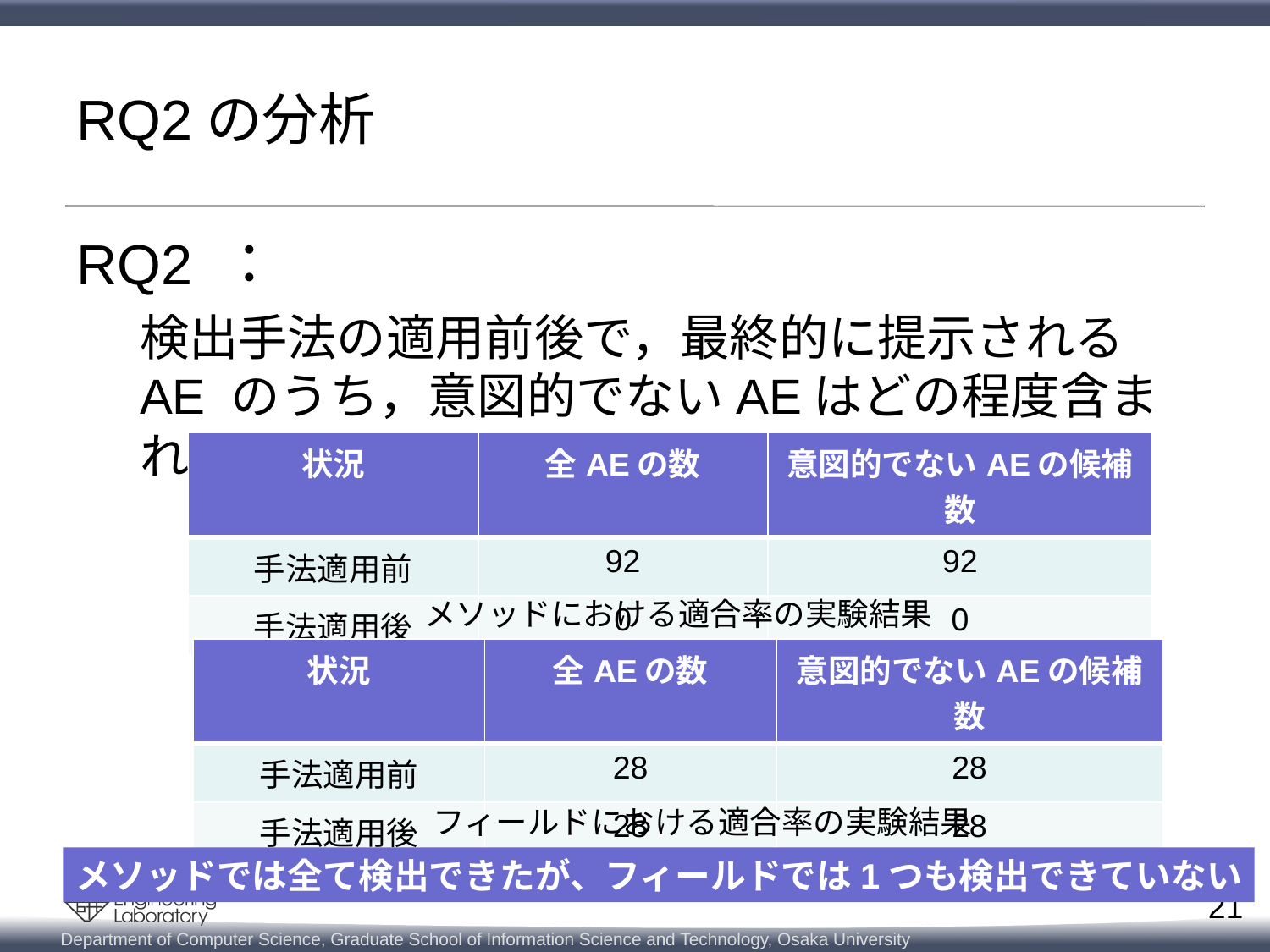

# RQ2の分析
RQ2 ：
検出手法の適用前後で，最終的に提示されるAE のうち，意図的でないAEはどの程度含まれるか

| 状況 | 全AEの数 | 意図的でないAEの候補数 |
| --- | --- | --- |
| 手法適用前 | 92 | 92 |
| 手法適用後 | 0 | 0 |
メソッドにおける適合率の実験結果
| 状況 | 全AEの数 | 意図的でないAEの候補数 |
| --- | --- | --- |
| 手法適用前 | 28 | 28 |
| 手法適用後 | 28 | 28 |
フィールドにおける適合率の実験結果
メソッドでは全て検出できたが、フィールドでは1つも検出できていない
21